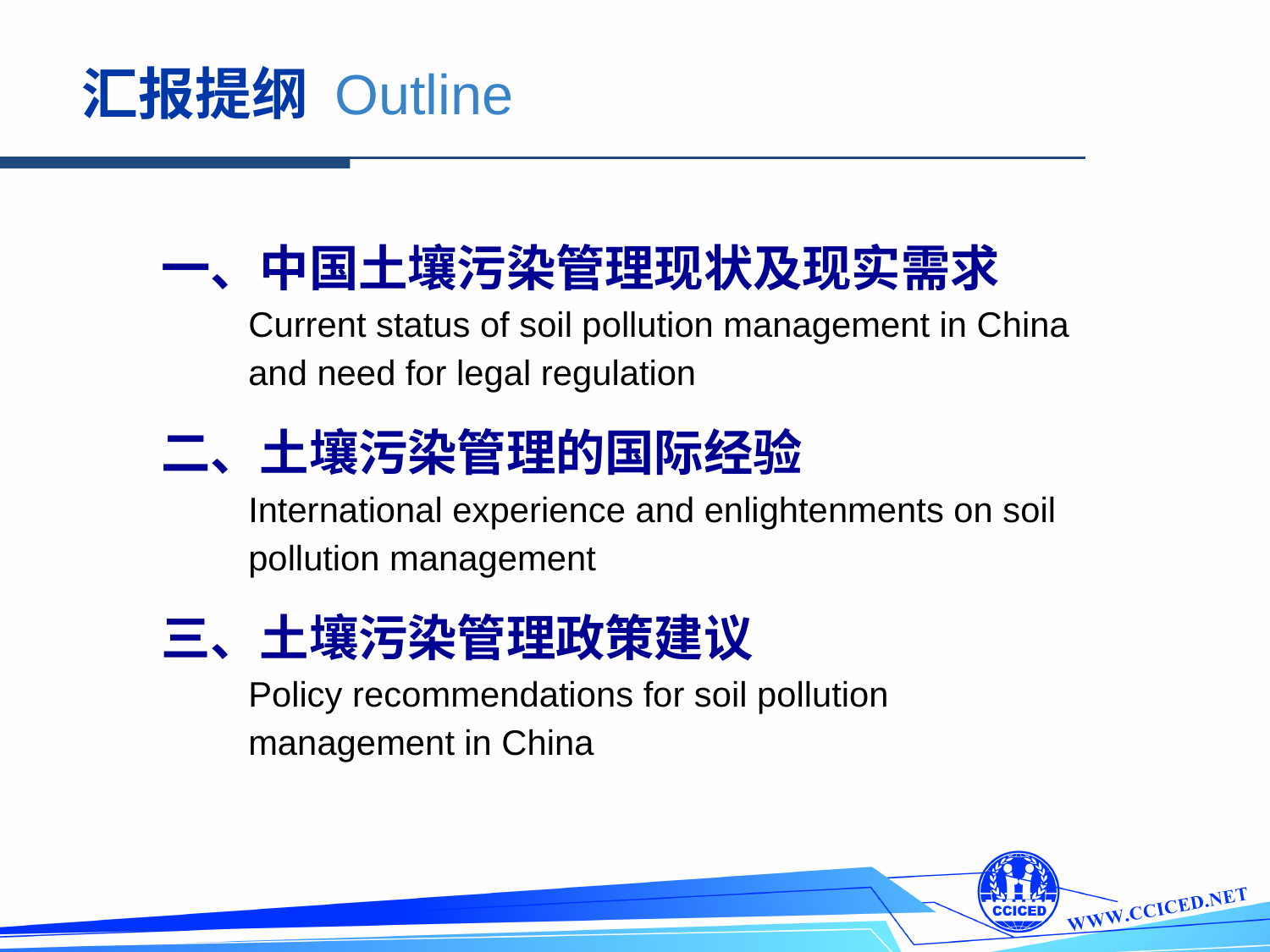

汇报提纲 Outline
一、中国土壤污染管理现状及现实需求
Current status of soil pollution management in China and need for legal regulation
二、土壤污染管理的国际经验
International experience and enlightenments on soil pollution management
三、土壤污染管理政策建议
Policy recommendations for soil pollution management in China